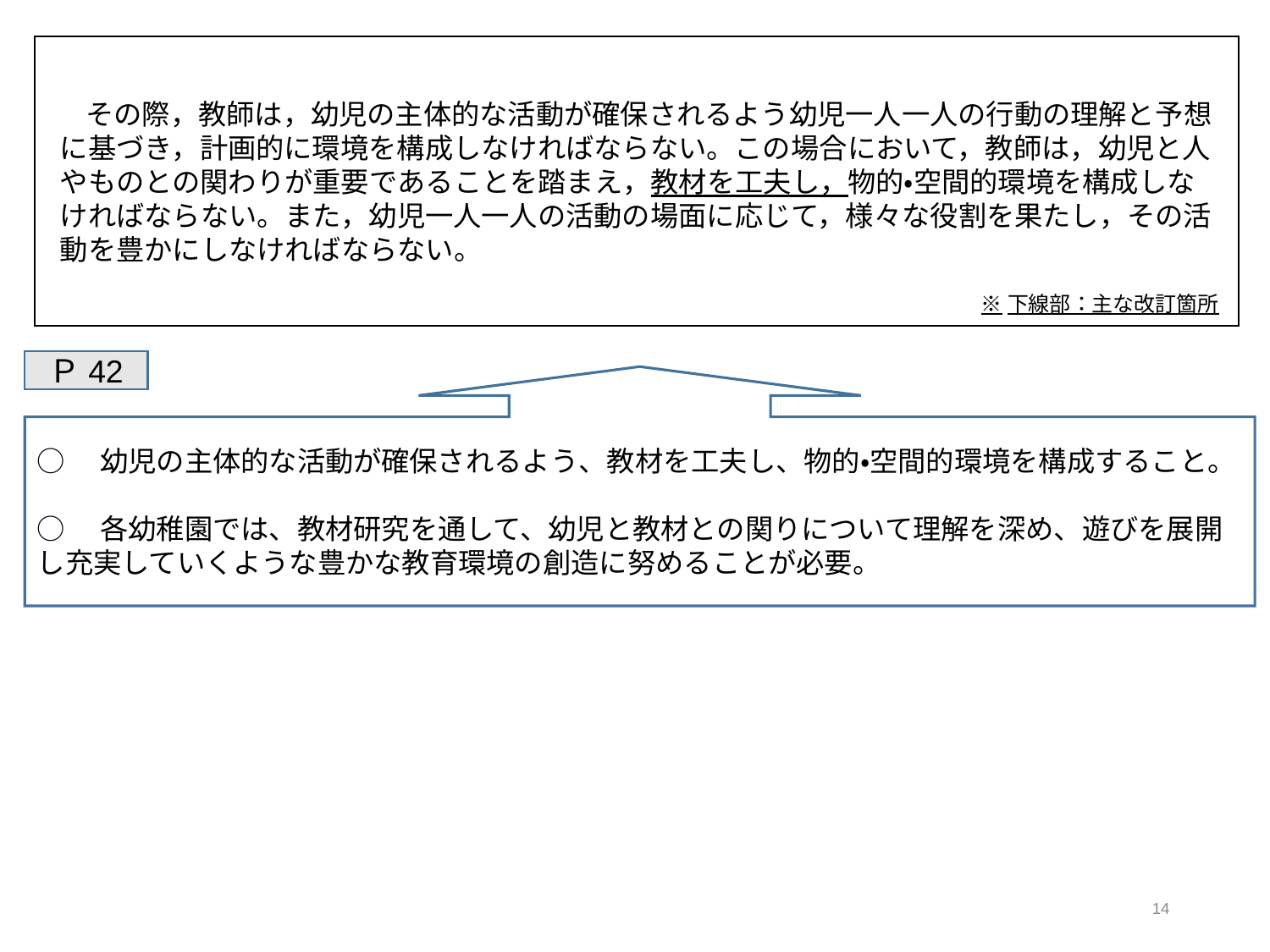

その際，教師は，幼児の主体的な活動が確保されるよう幼児一人一人の行動の理解と予想
  に基づき，計画的に環境を構成しなければならない。この場合において，教師は，幼児と人
  やものとの関わりが重要であることを踏まえ，教材を工夫し，物的・空間的環境を構成しな
  ければならない。また，幼児一人一人の活動の場面に応じて，様々な役割を果たし，その活
  動を豊かにしなければならない。
※下線部：主な改訂箇所
Ｐ42
○　幼児の主体的な活動が確保されるよう、教材を工夫し、物的・空間的環境を構成すること。

○　各幼稚園では、教材研究を通して、幼児と教材との関りについて理解を深め、遊びを展開し充実していくような豊かな教育環境の創造に努めることが必要。
14